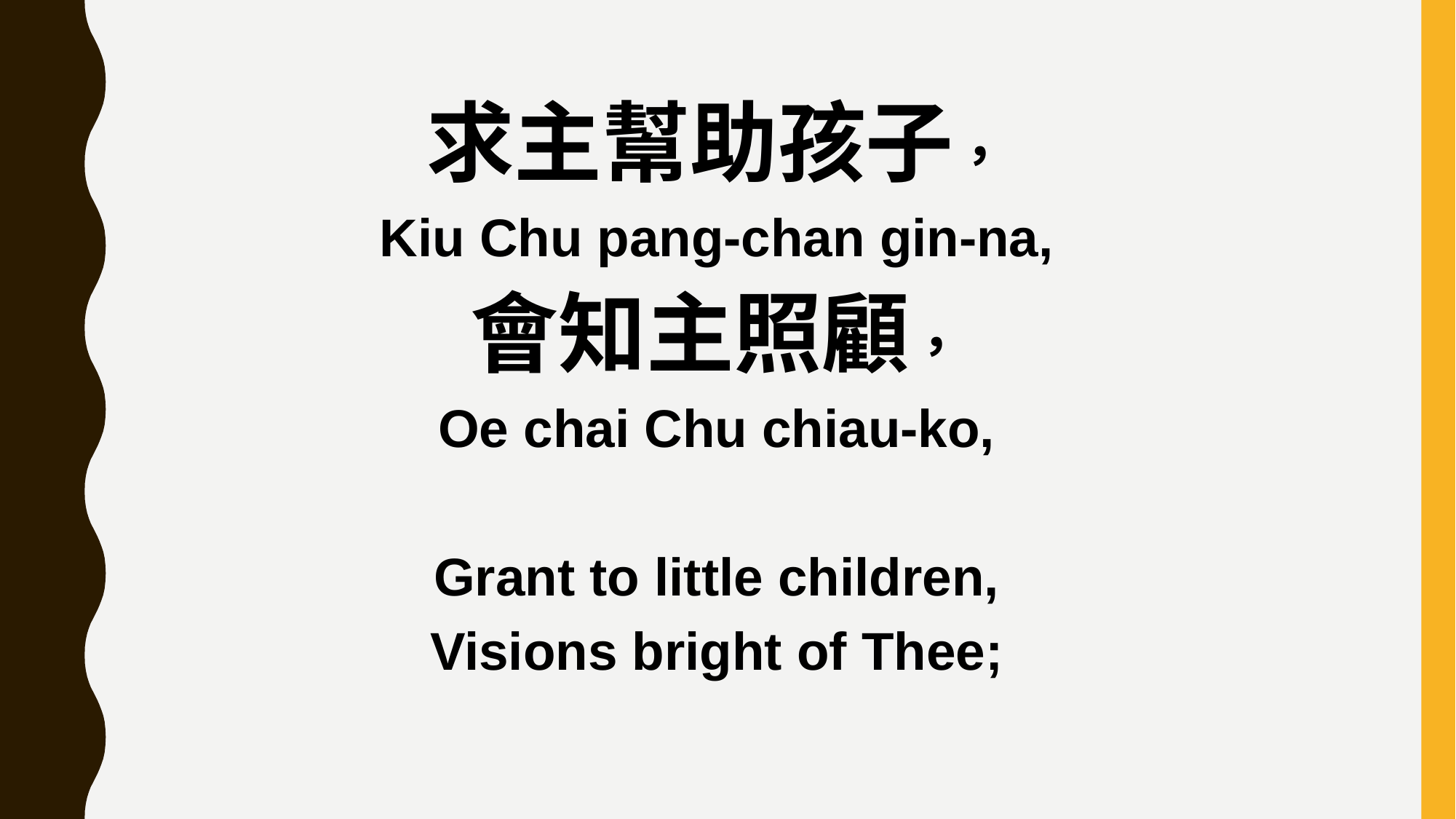

求主幫助孩子，
Kiu Chu pang-chan gin-na,
會知主照顧，
Oe chai Chu chiau-ko,

Grant to little children,
Visions bright of Thee;